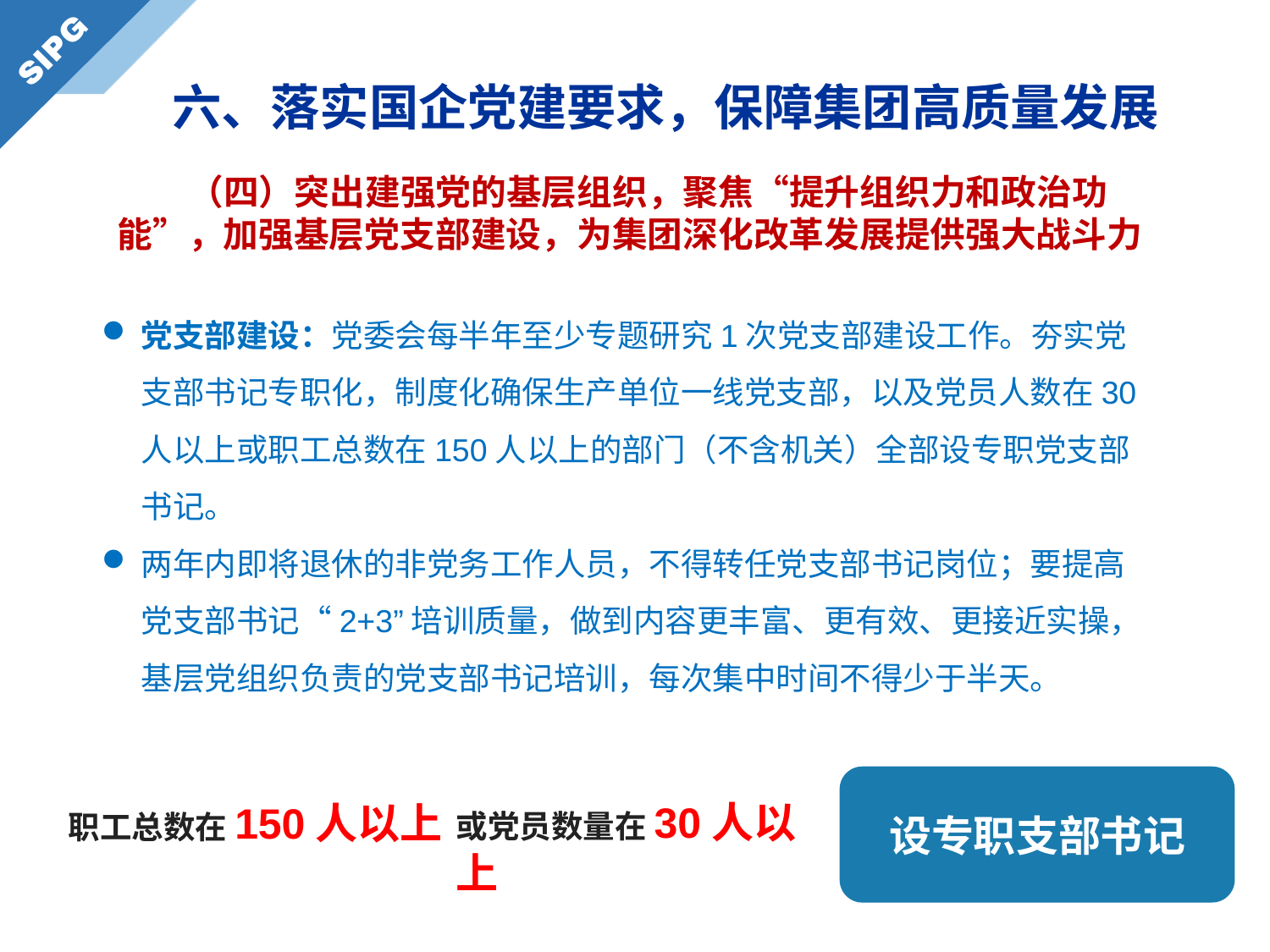

SIPG
六、落实国企党建要求，保障集团高质量发展
        （四）突出建强党的基层组织，聚焦“提升组织力和政治功能”，加强基层党支部建设，为集团深化改革发展提供强大战斗力

党支部建设：党委会每半年至少专题研究1次党支部建设工作。夯实党支部书记专职化，制度化确保生产单位一线党支部，以及党员人数在30人以上或职工总数在150人以上的部门（不含机关）全部设专职党支部书记。
两年内即将退休的非党务工作人员，不得转任党支部书记岗位；要提高党支部书记“2+3”培训质量，做到内容更丰富、更有效、更接近实操，基层党组织负责的党支部书记培训，每次集中时间不得少于半天。
设专职支部书记
或党员数量在30人以上
职工总数在150人以上